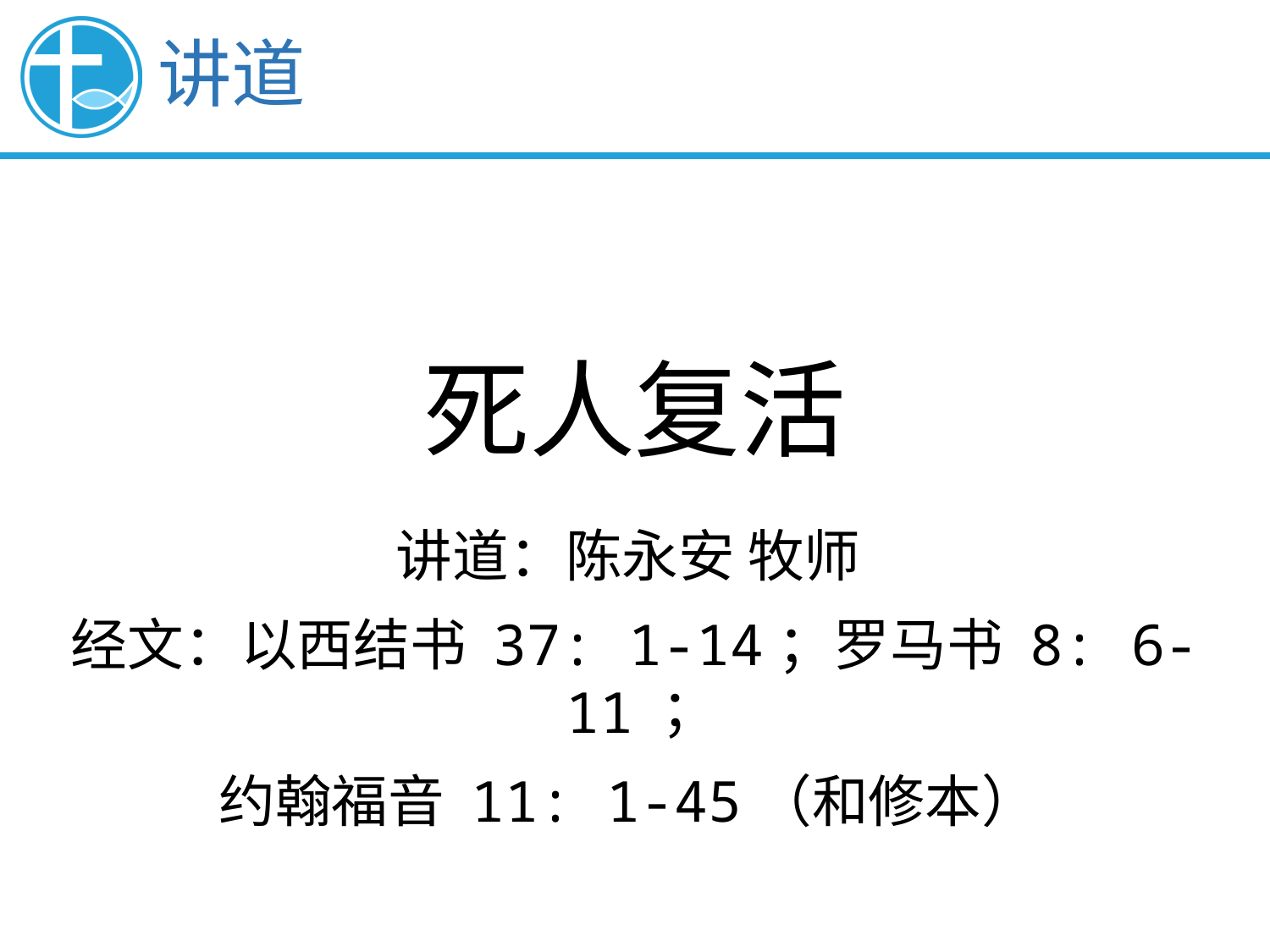

讲道
死人复活
讲道：陈永安 牧师
经文：以西结书 37: 1-14；罗马书 8: 6-11；
约翰福音 11: 1-45（和修本）